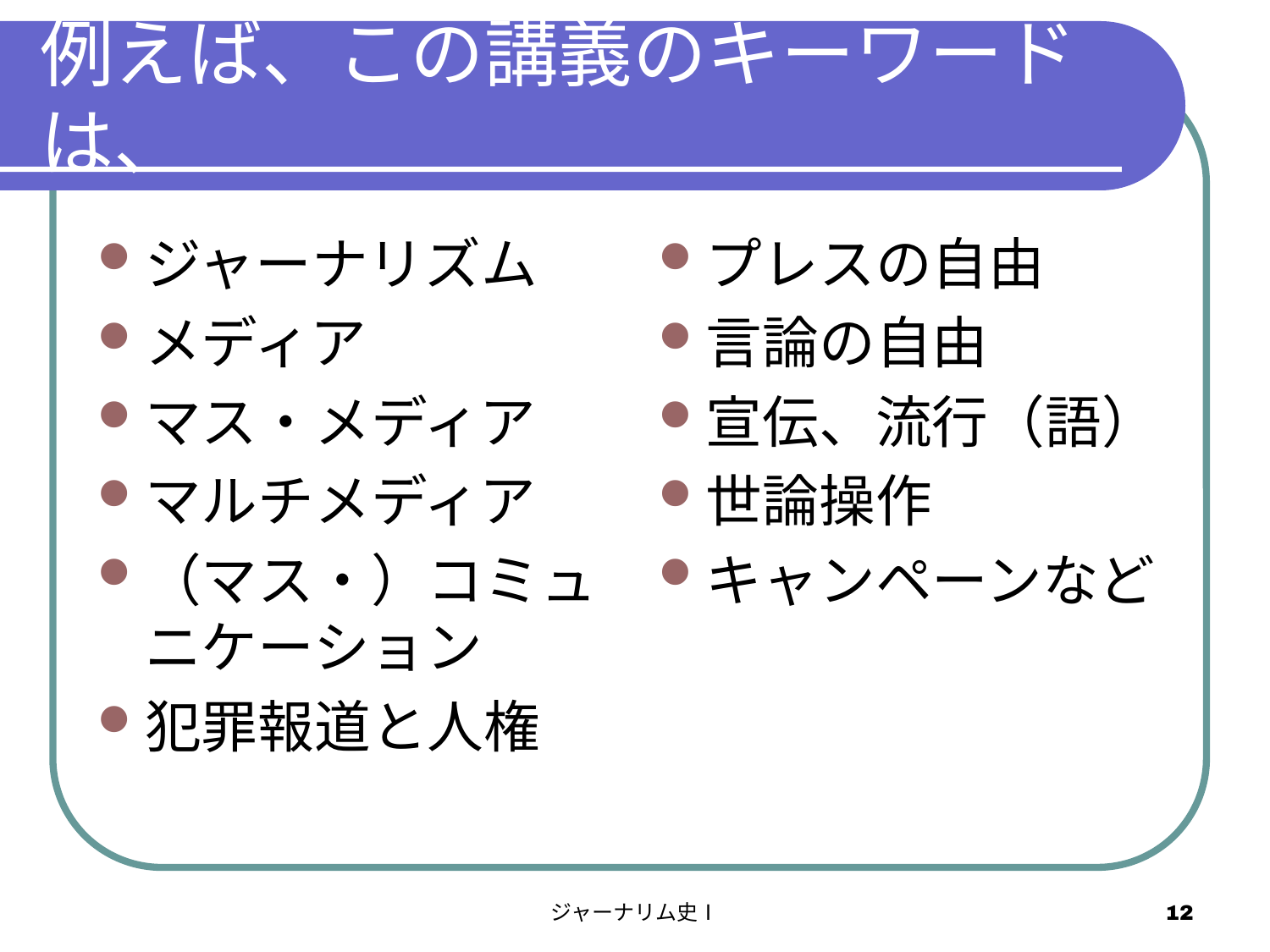

# 例えば、この講義のキーワードは、
ジャーナリズム
メディア
マス・メディア
マルチメディア
（マス・）コミュニケーション
犯罪報道と人権
プレスの自由
言論の自由
宣伝、流行（語）
世論操作
キャンペーンなど
ジャーナリム史Ⅰ
12